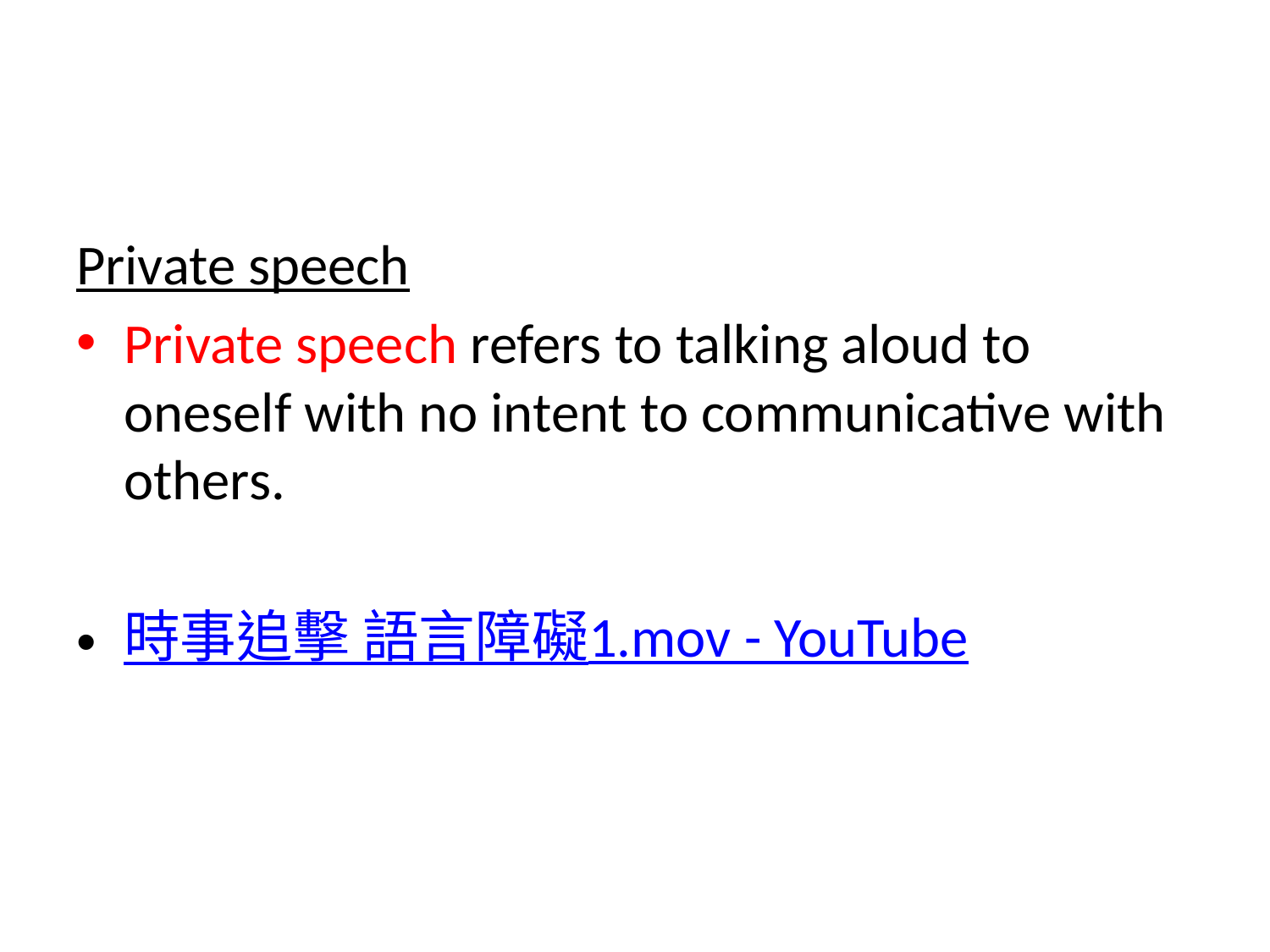

#
Private speech
Private speech refers to talking aloud to oneself with no intent to communicative with others.

時事追擊 語言障礙1.mov - YouTube